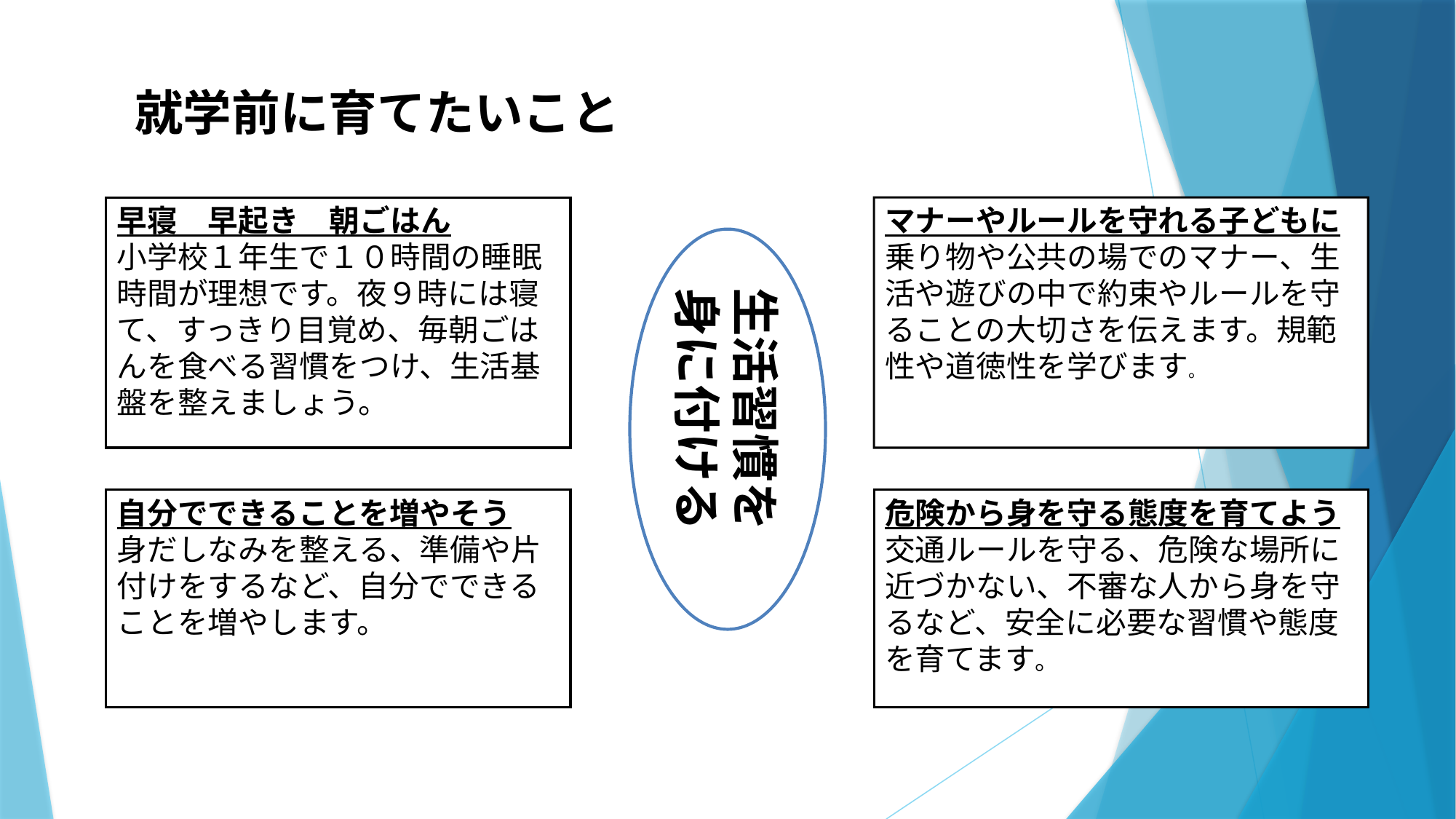

就学前に育てたいこと
早寝　早起き　朝ごはん
小学校１年生で１０時間の睡眠時間が理想です。夜９時には寝て、すっきり目覚め、毎朝ごはんを食べる習慣をつけ、生活基盤を整えましょう。
マナーやルールを守れる子どもに
乗り物や公共の場でのマナー、生活や遊びの中で約束やルールを守ることの大切さを伝えます。規範性や道徳性を学びます。
生活習慣を身に付ける
自分でできることを増やそう
身だしなみを整える、準備や片付けをするなど、自分でできることを増やします。
危険から身を守る態度を育てよう
交通ルールを守る、危険な場所に近づかない、不審な人から身を守るなど、安全に必要な習慣や態度を育てます。